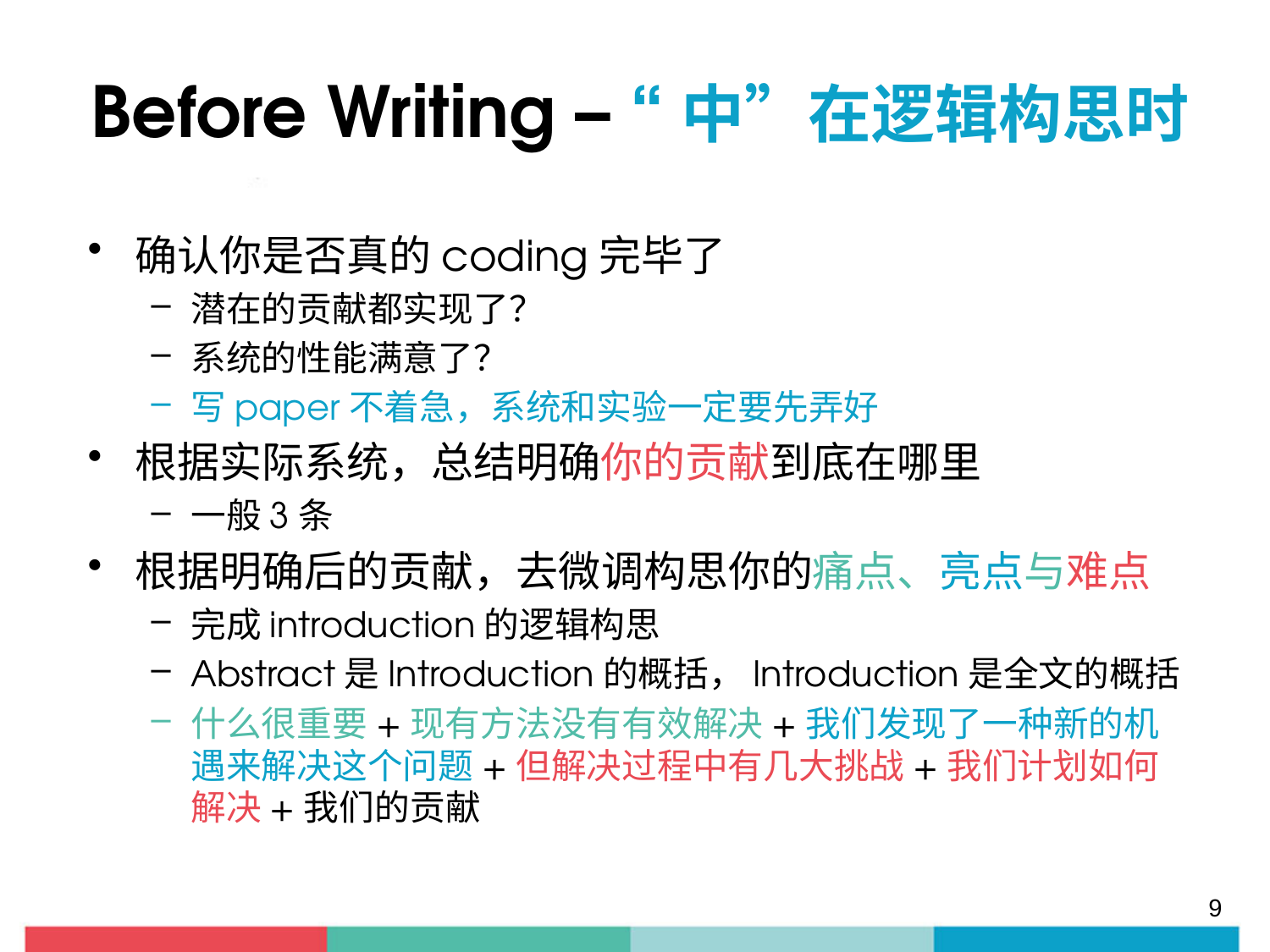

# Before Writing – “中”在逻辑构思时
确认你是否真的coding完毕了
潜在的贡献都实现了？
系统的性能满意了？
写paper不着急，系统和实验一定要先弄好
根据实际系统，总结明确你的贡献到底在哪里
一般3条
根据明确后的贡献，去微调构思你的痛点、亮点与难点
完成introduction的逻辑构思
Abstract是Introduction的概括，Introduction是全文的概括
什么很重要+现有方法没有有效解决+我们发现了一种新的机遇来解决这个问题+但解决过程中有几大挑战+我们计划如何解决+我们的贡献

9